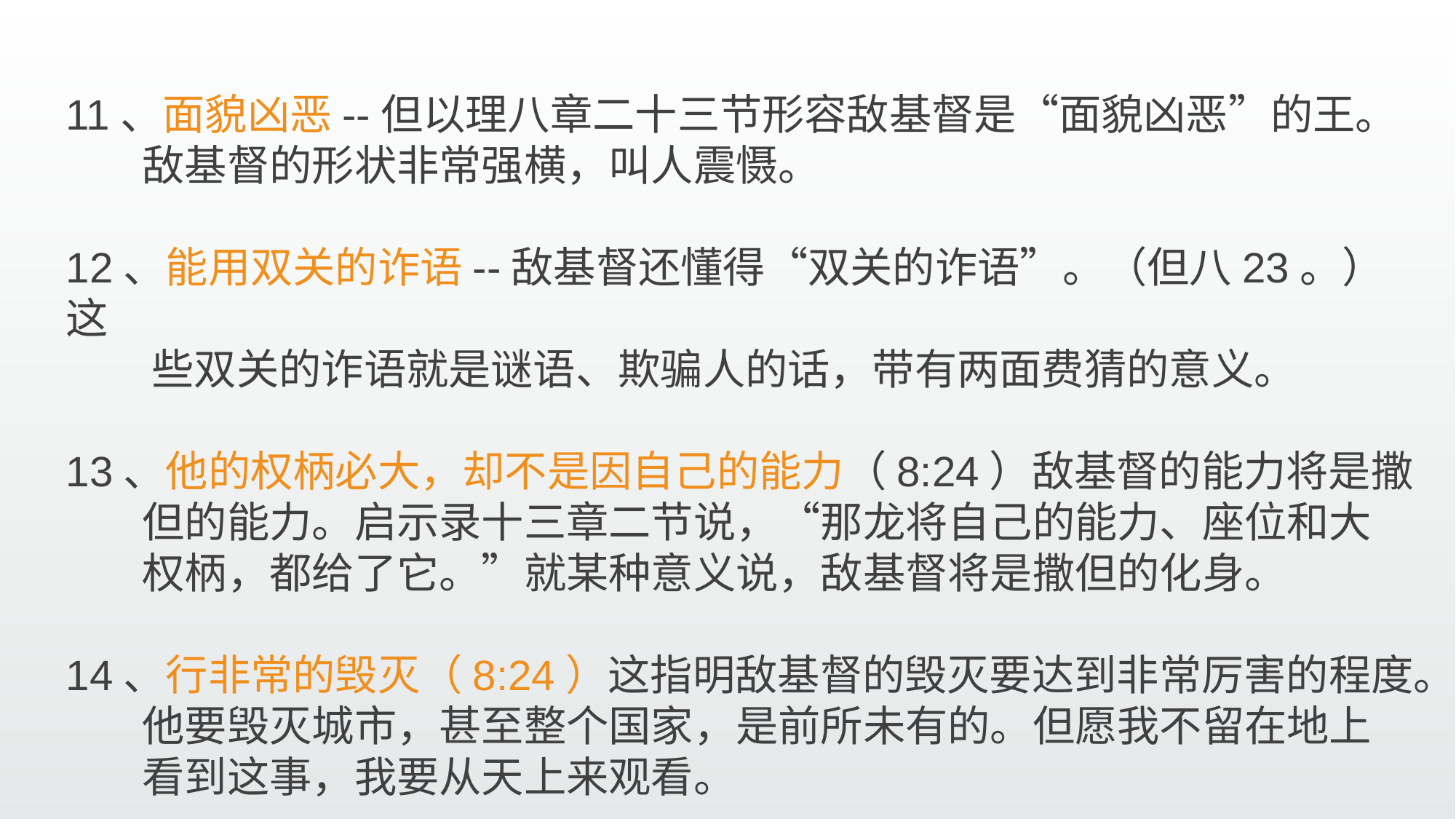

11、面貌凶恶--但以理八章二十三节形容敌基督是“面貌凶恶”的王。
       敌基督的形状非常强横，叫人震慑。

12、能用双关的诈语--敌基督还懂得“双关的诈语”。（但八23。）这
        些双关的诈语就是谜语、欺骗人的话，带有两面费猜的意义。

13、他的权柄必大，却不是因自己的能力（8:24）敌基督的能力将是撒
       但的能力。启示录十三章二节说，“那龙将自己的能力、座位和大
       权柄，都给了它。”就某种意义说，敌基督将是撒但的化身。

14、行非常的毁灭（8:24）这指明敌基督的毁灭要达到非常厉害的程度。
       他要毁灭城市，甚至整个国家，是前所未有的。但愿我不留在地上
       看到这事，我要从天上来观看。